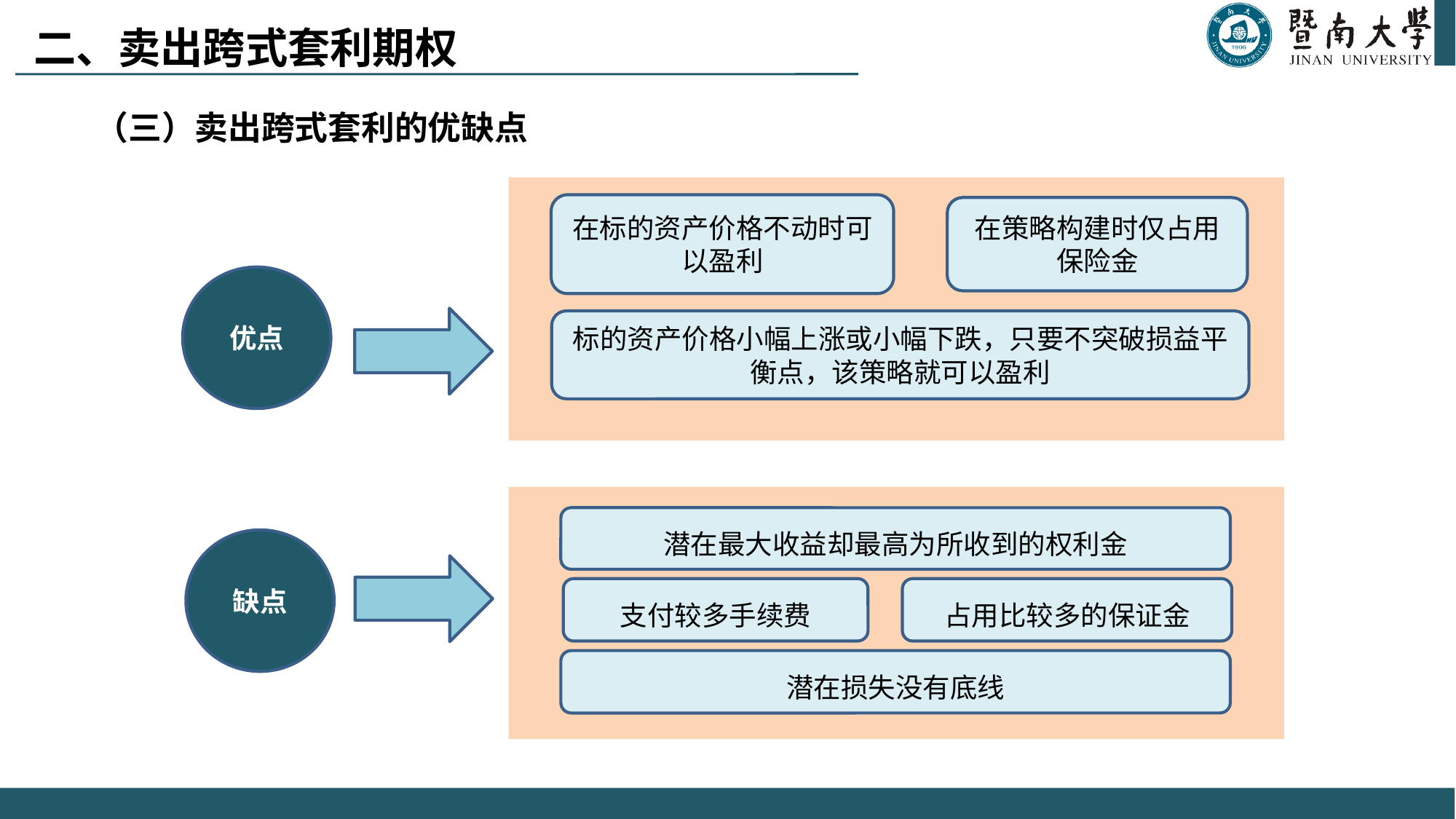

二、卖出跨式套利期权
（三）卖出跨式套利的优缺点

在标的资产价格不动时可以盈利
优点
标的资产价格小幅上涨或小幅下跌，只要不突破损益平衡点，该策略就可以盈利

在策略构建时仅占用保险金

潜在最大收益却最高为所收到的权利金
缺点
支付较多手续费

潜在损失没有底线
占用比较多的保证金